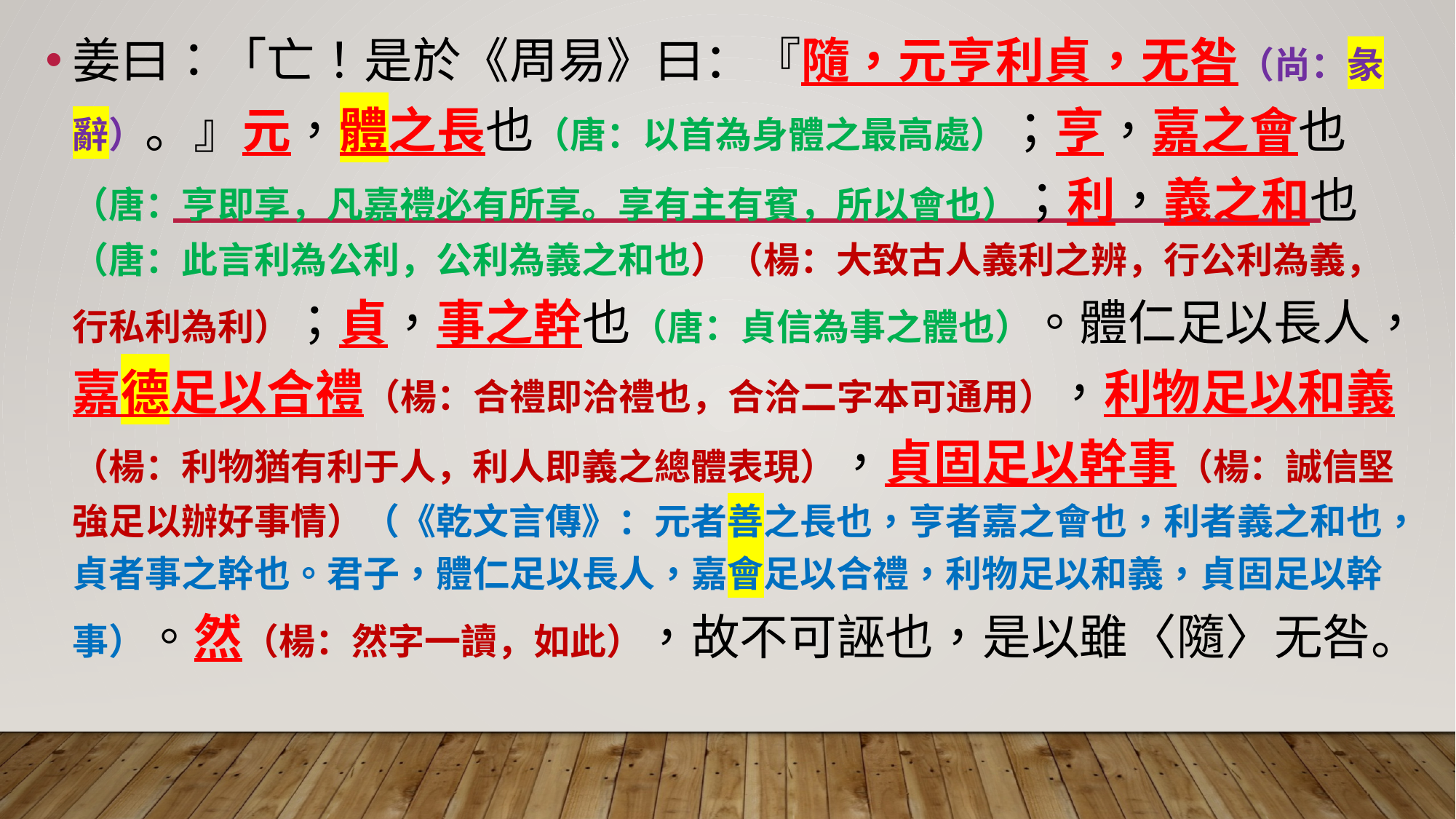

姜曰：「亡！是於《周易》曰：『隨，元亨利貞，无咎（尚：彖辭）。』元，體之長也（唐：以首為身體之最高處）；亨，嘉之會也（唐：亨即享，凡嘉禮必有所享。享有主有賓，所以會也）；利，義之和也（唐：此言利為公利，公利為義之和也）（楊：大致古人義利之辨，行公利為義，行私利為利）；貞，事之幹也（唐：貞信為事之體也）。體仁足以長人，嘉德足以合禮（楊：合禮即洽禮也，合洽二字本可通用），利物足以和義（楊：利物猶有利于人，利人即義之總體表現），貞固足以幹事（楊：誠信堅強足以辦好事情）（《乾文言傳》：元者善之長也，亨者嘉之會也，利者義之和也，貞者事之幹也。君子，體仁足以長人，嘉會足以合禮，利物足以和義，貞固足以幹事）。然（楊：然字一讀，如此），故不可誣也，是以雖〈隨〉无咎。